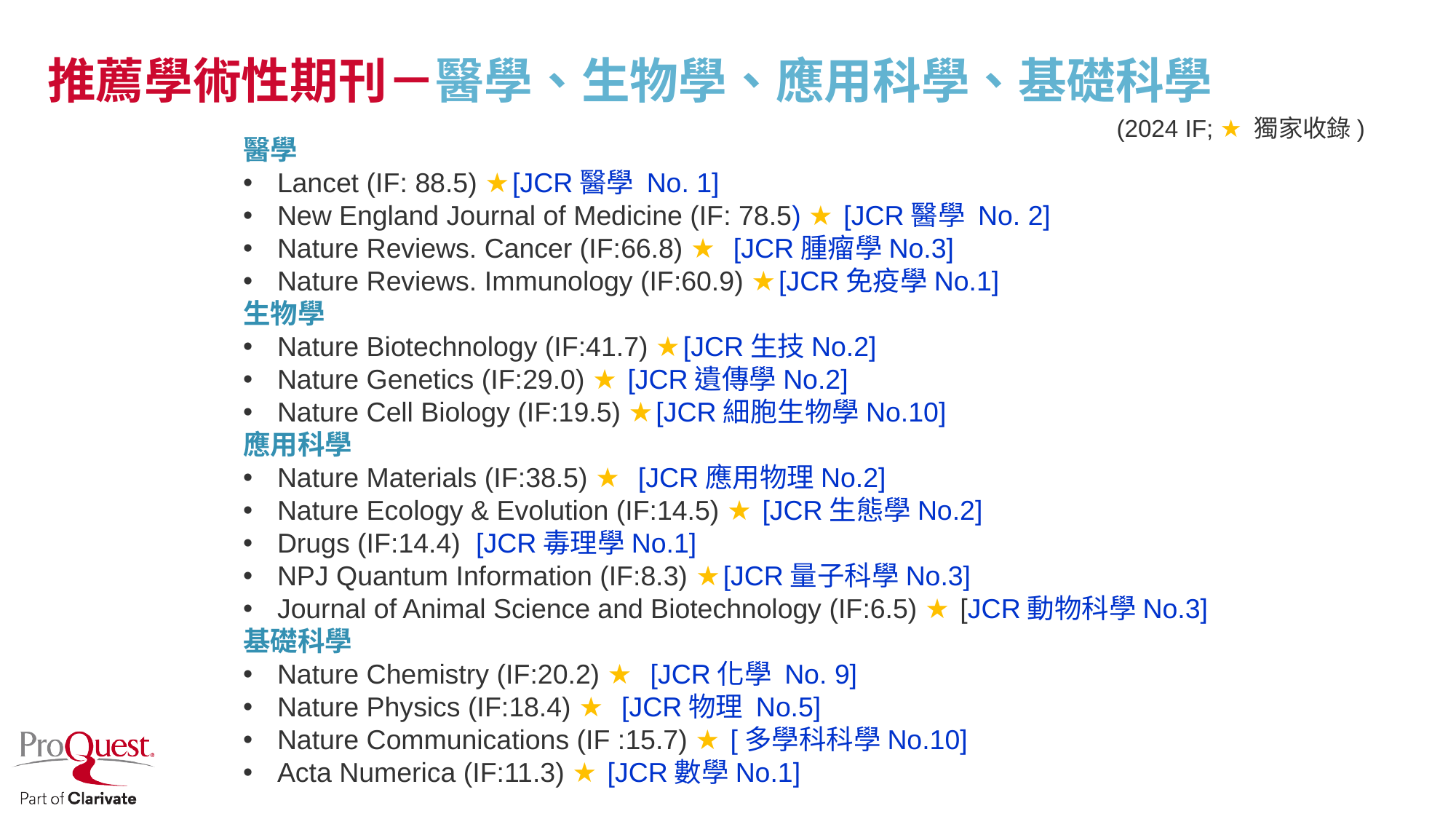

推薦學術性期刊－醫學、生物學、應用科學、基礎科學
(2024 IF; ★ 獨家收錄)
醫學
Lancet (IF: 88.5) ★[JCR醫學 No. 1]
New England Journal of Medicine (IF: 78.5) ★ [JCR醫學 No. 2]
Nature Reviews. Cancer (IF:66.8) ★  [JCR腫瘤學No.3]
Nature Reviews. Immunology (IF:60.9) ★[JCR免疫學No.1]
生物學
Nature Biotechnology (IF:41.7) ★[JCR生技No.2]
Nature Genetics (IF:29.0) ★ [JCR遺傳學No.2]
Nature Cell Biology (IF:19.5) ★[JCR細胞生物學No.10]
應用科學
Nature Materials (IF:38.5) ★  [JCR應用物理No.2]
Nature Ecology & Evolution (IF:14.5) ★ [JCR生態學No.2]
Drugs (IF:14.4)  [JCR毒理學No.1]
NPJ Quantum Information (IF:8.3) ★[JCR量子科學No.3]
Journal of Animal Science and Biotechnology (IF:6.5) ★ [JCR動物科學No.3]
基礎科學
Nature Chemistry (IF:20.2) ★  [JCR化學 No. 9]
Nature Physics (IF:18.4) ★  [JCR物理 No.5]
Nature Communications (IF :15.7) ★ [多學科科學No.10]
Acta Numerica (IF:11.3) ★ [JCR數學No.1]